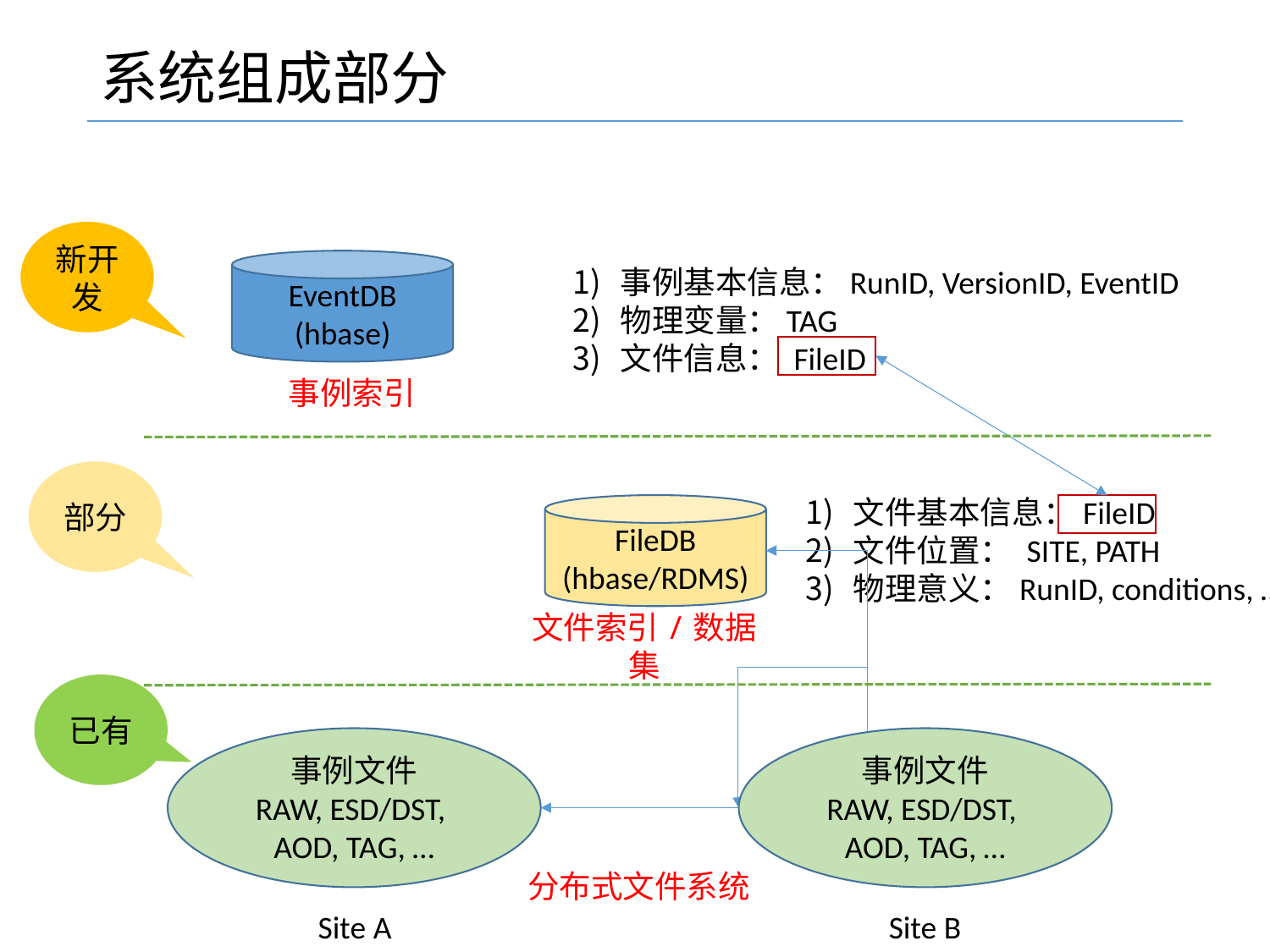

# 系统组成部分
新开发
EventDB
(hbase)
事例基本信息：RunID, VersionID, EventID
物理变量：TAG
文件信息： FileID

事例索引
部分
文件基本信息：FileID
文件位置： SITE, PATH
物理意义：RunID, conditions, …
FileDB
(hbase/RDMS)

文件索引/数据集
已有
事例文件
RAW, ESD/DST,
AOD, TAG, …
事例文件
RAW, ESD/DST,
AOD, TAG, …
分布式文件系统
Site A
Site B